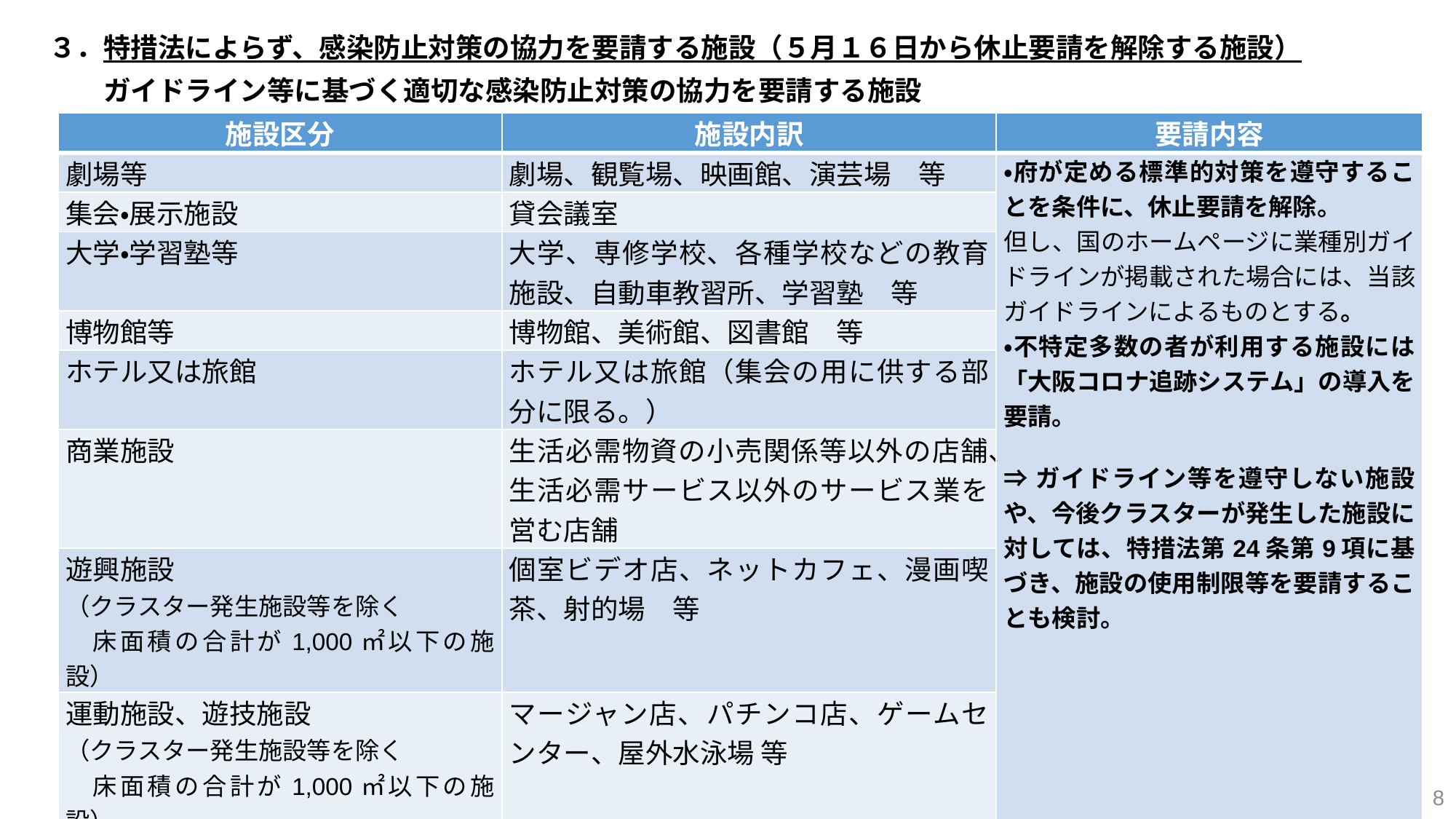

３．特措法によらず、感染防止対策の協力を要請する施設（５月１６日から休止要請を解除する施設）
　　ガイドライン等に基づく適切な感染防止対策の協力を要請する施設

| 施設区分 | 施設内訳 | 要請内容 |
| --- | --- | --- |
| 劇場等 | 劇場、観覧場、映画館、演芸場　等 | ・府が定める標準的対策を遵守することを条件に、休止要請を解除。 但し、国のホームページに業種別ガイドラインが掲載された場合には、当該ガイドラインによるものとする。 ・不特定多数の者が利用する施設には「大阪コロナ追跡システム」の導入を要請。 ⇒ガイドライン等を遵守しない施設や、今後クラスターが発生した施設に対しては、特措法第24条第9項に基づき、施設の使用制限等を要請することも検討。 |
| 集会・展示施設 | 貸会議室 |  |
| 大学・学習塾等 | 大学、専修学校、各種学校などの教育施設、自動車教習所、学習塾　等 |  |
| 博物館等 | 博物館、美術館、図書館　等 |  |
| ホテル又は旅館 | ホテル又は旅館（集会の用に供する部分に限る。） |  |
| 商業施設 | 生活必需物資の小売関係等以外の店舗、 生活必需サービス以外のサービス業を営む店舗 |  |
| 遊興施設 （クラスター発生施設等を除く 　床面積の合計が1,000㎡以下の施設） | 個室ビデオ店、ネットカフェ、漫画喫茶、射的場　等 |  |
| 運動施設、遊技施設 （クラスター発生施設等を除く 　床面積の合計が1,000㎡以下の施設） | マージャン店、パチンコ店、ゲームセンター、屋外水泳場 等 |  |
8